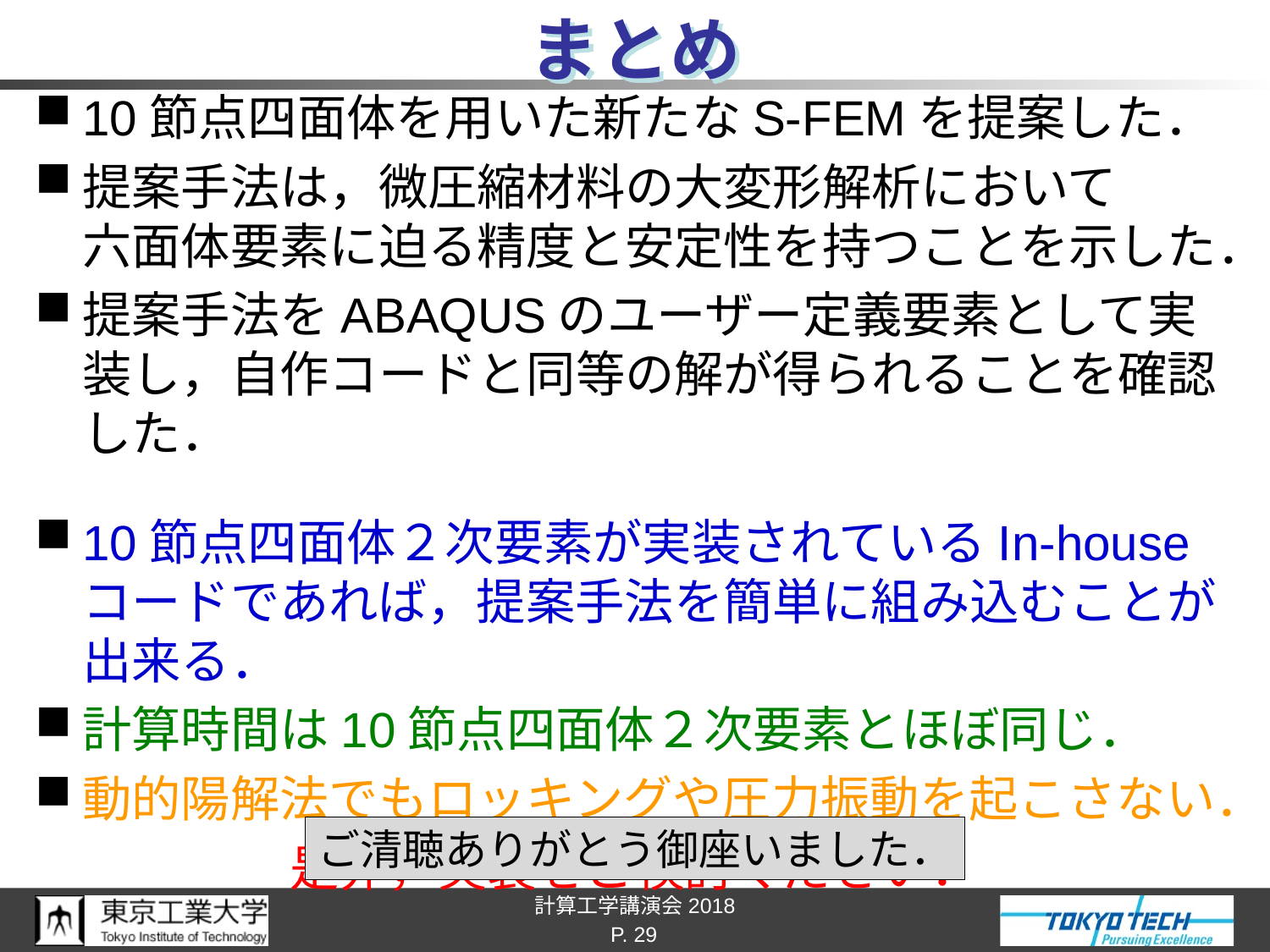

# まとめ
10節点四面体を用いた新たなS-FEMを提案した．
提案手法は，微圧縮材料の大変形解析において
六面体要素に迫る精度と安定性を持つことを示した．
提案手法をABAQUSのユーザー定義要素として実装し，自作コードと同等の解が得られることを確認した．

10節点四面体２次要素が実装されているIn-houseコードであれば，提案手法を簡単に組み込むことが出来る．
計算時間は10節点四面体２次要素とほぼ同じ．
動的陽解法でもロッキングや圧力振動を起こさない．
是非，実装をご検討ください．
ご清聴ありがとう御座いました．
P. 29